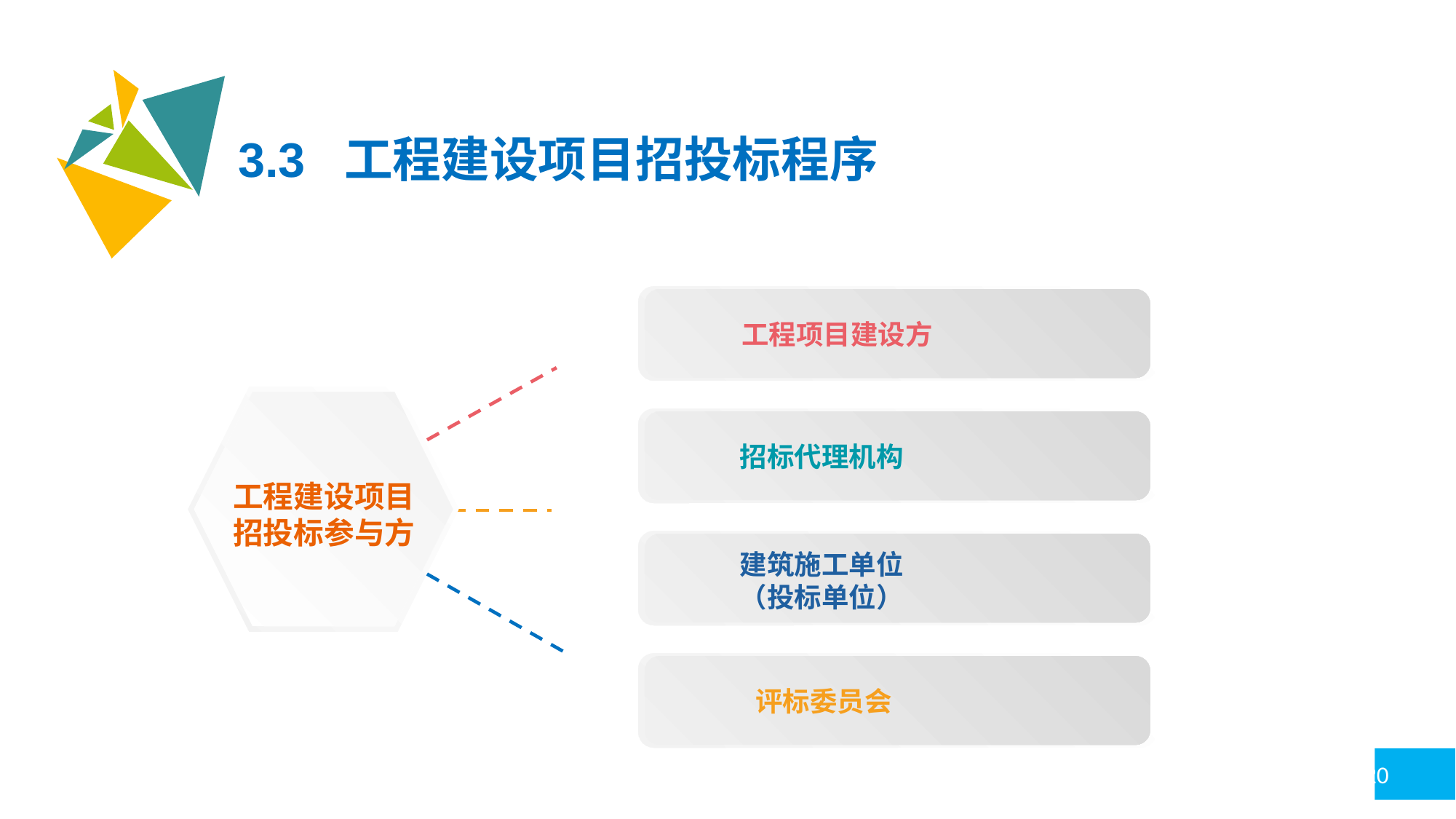

3.3  工程建设项目招投标程序

工程项目建设方

招标代理机构
工程建设项目
招投标参与方

建筑施工单位（投标单位）

评标委员会